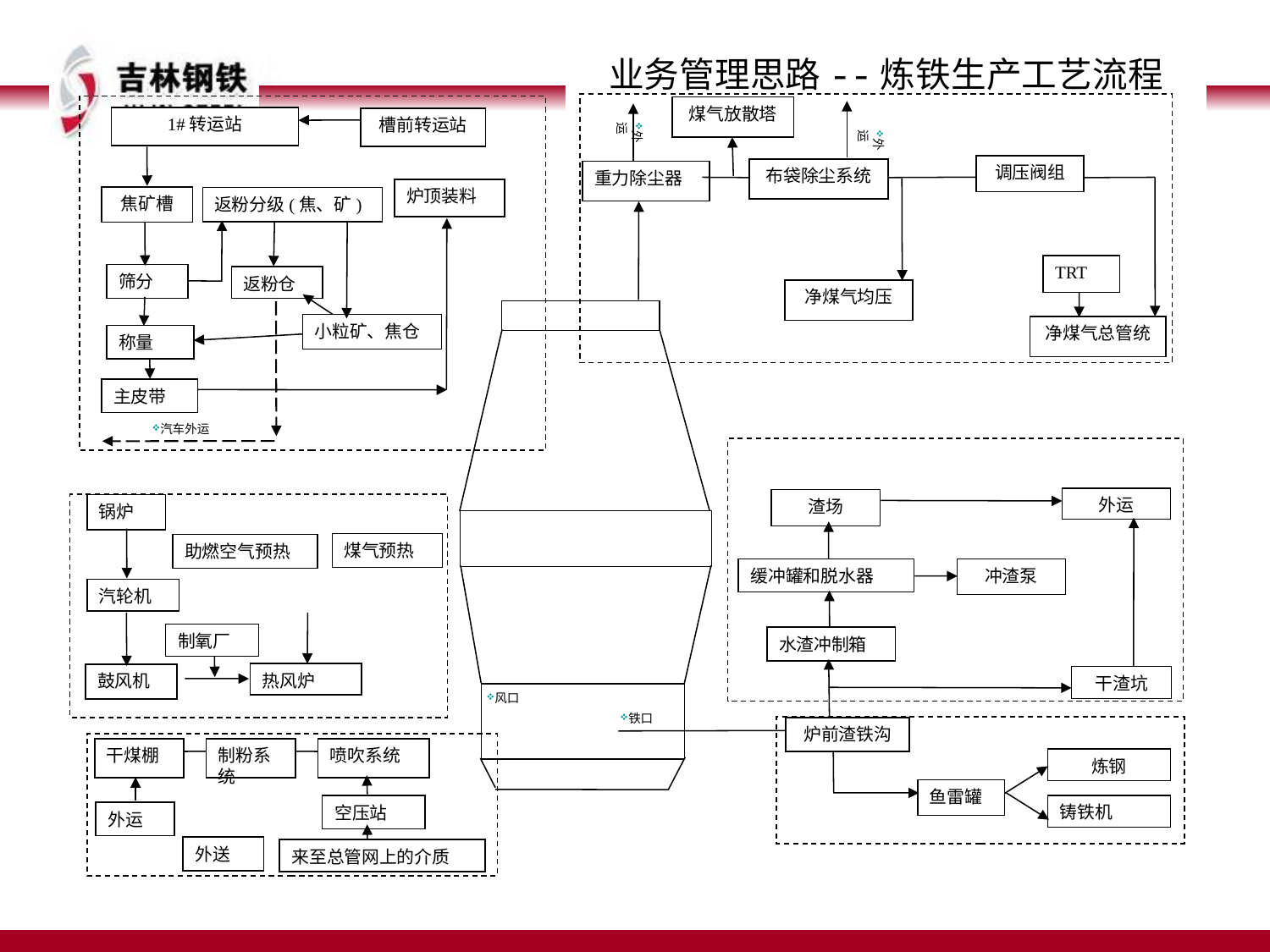

业务管理思路--炼铁生产工艺流程

煤气放散塔
1#转运站
槽前转运站
外运
外运
调压阀组
布袋除尘系统
重力除尘器

炉顶装料
焦矿槽
返粉分级(焦、矿)

TRT
筛分
返粉仓

净煤气均压

小粒矿、焦仓
净煤气总管统
称量
主皮带
汽车外运

外运
渣场

锅炉

煤气预热
助燃空气预热
缓冲罐和脱水器
冲渣泵

汽轮机

制氧厂
水渣冲制箱
热风炉
鼓风机
干渣坑

风口

铁口

炉前渣铁沟

干煤棚
制粉系统
喷吹系统
炼钢
鱼雷罐
空压站
铸铁机
外运

外送
来至总管网上的介质